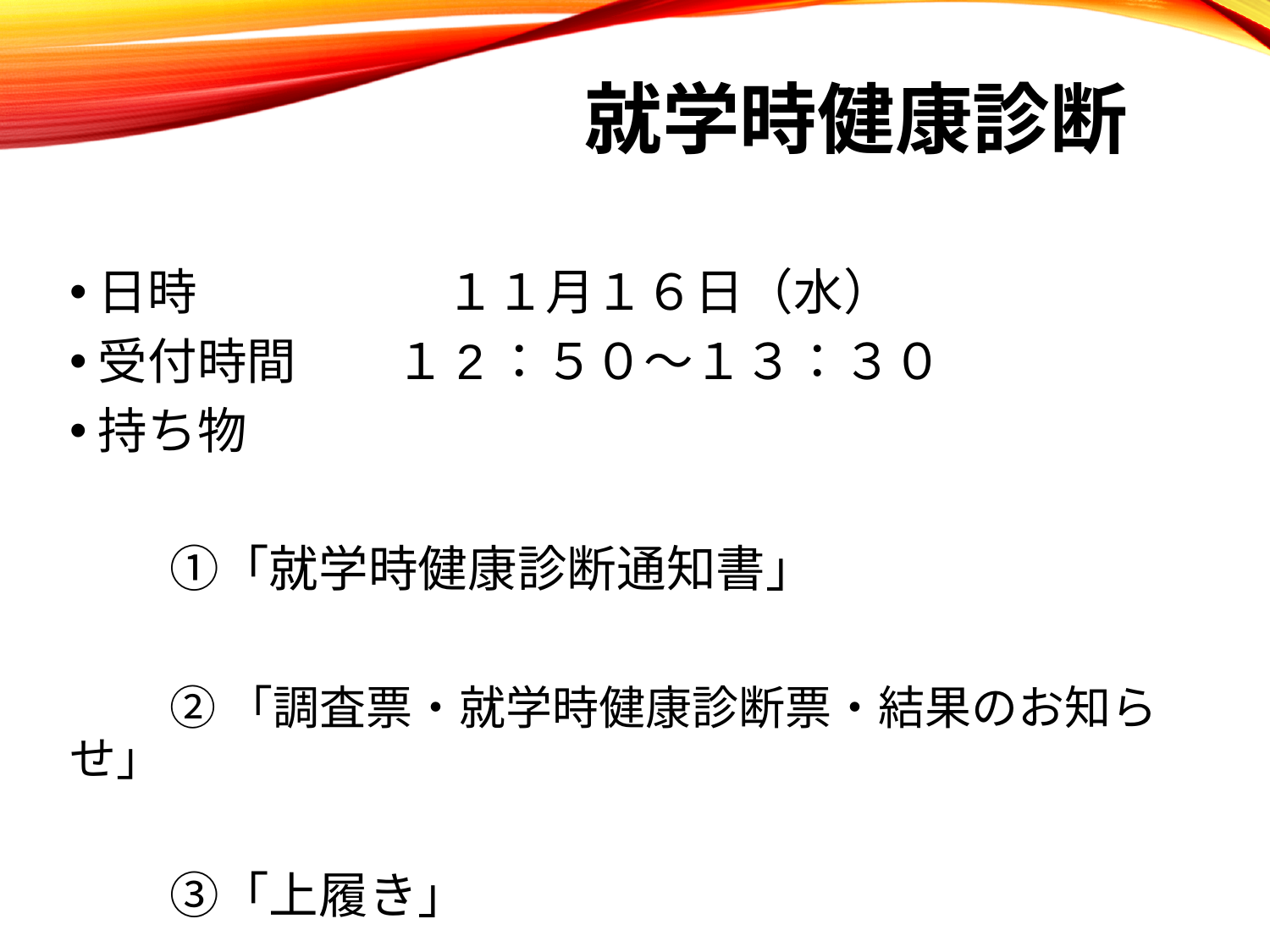

就学時健康診断
日時　　　　　１１月１６日（水）
受付時間　　１2：５０～１３：３０
持ち物

　　①「就学時健康診断通知書」

　　② 「調査票・就学時健康診断票・結果のお知らせ」

　　③「上履き」